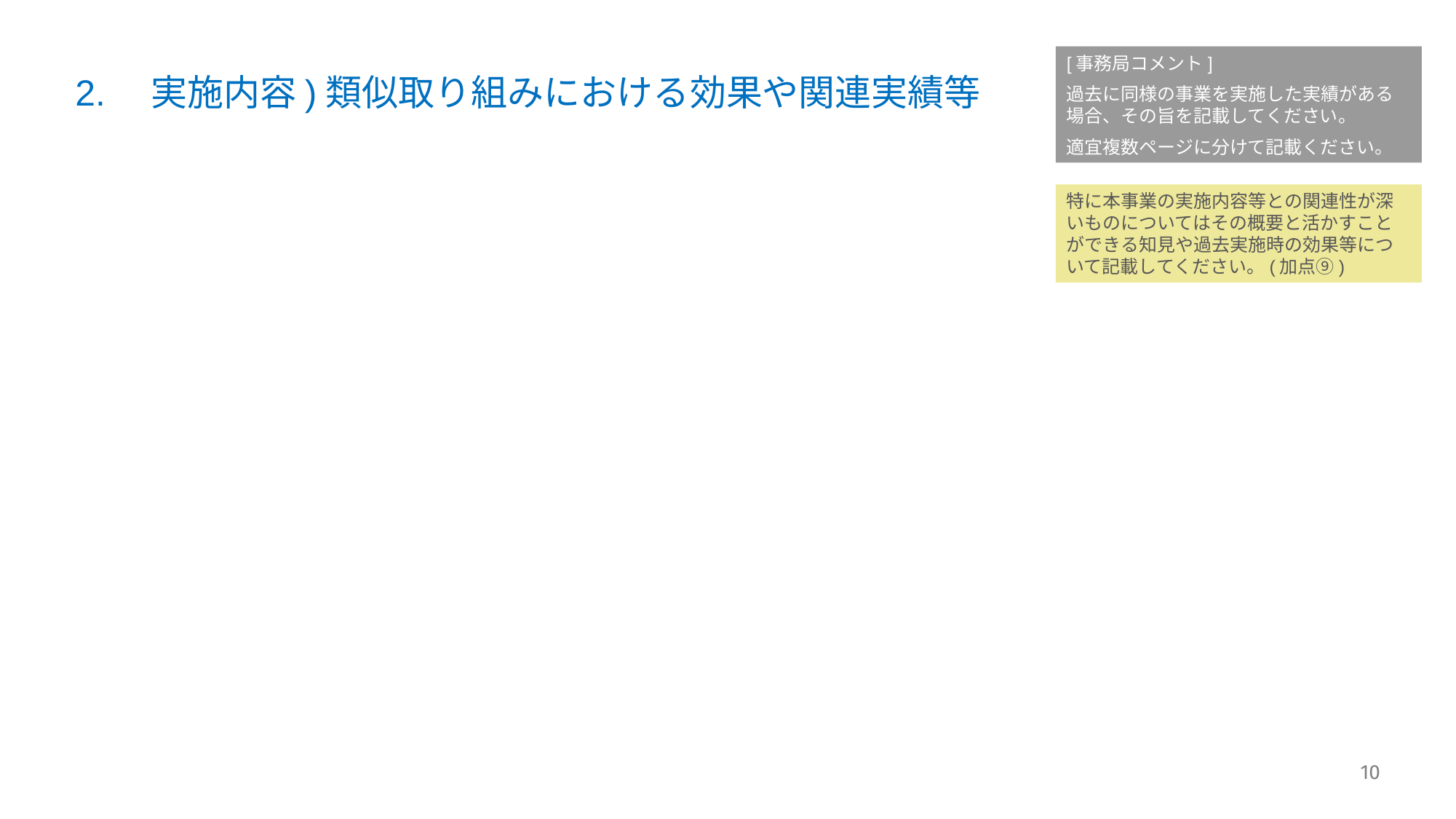

[事務局コメント]
過去に同様の事業を実施した実績がある場合、その旨を記載してください。
適宜複数ページに分けて記載ください。
# 2.　実施内容)類似取り組みにおける効果や関連実績等
特に本事業の実施内容等との関連性が深いものについてはその概要と活かすことができる知見や過去実施時の効果等について記載してください。(加点⑨)